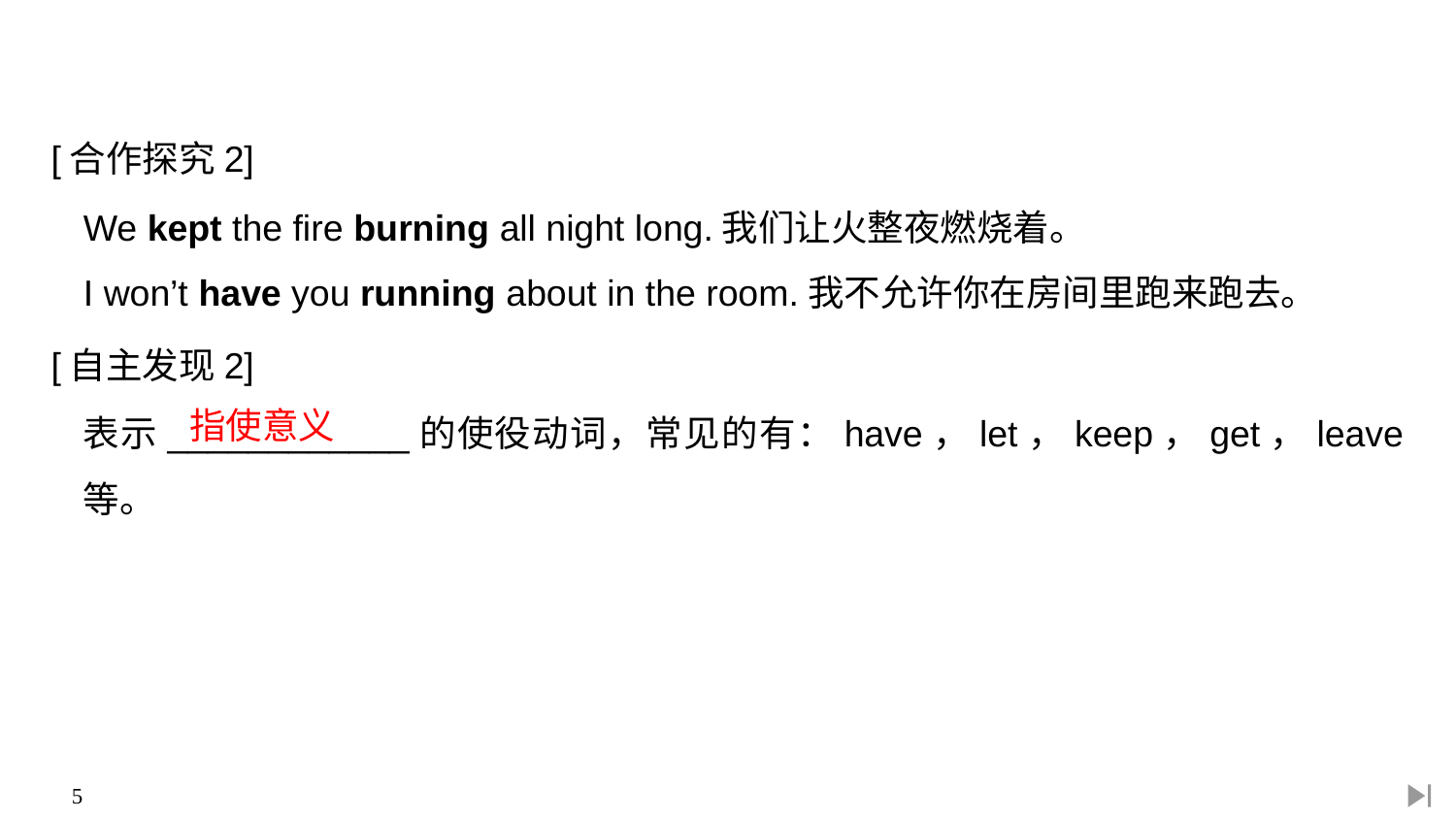

[合作探究2]
We kept the fire burning all night long.我们让火整夜燃烧着。
I won’t have you running about in the room.我不允许你在房间里跑来跑去。
[自主发现2]
指使意义
表示____________的使役动词，常见的有：have，let，keep，get，leave 等。